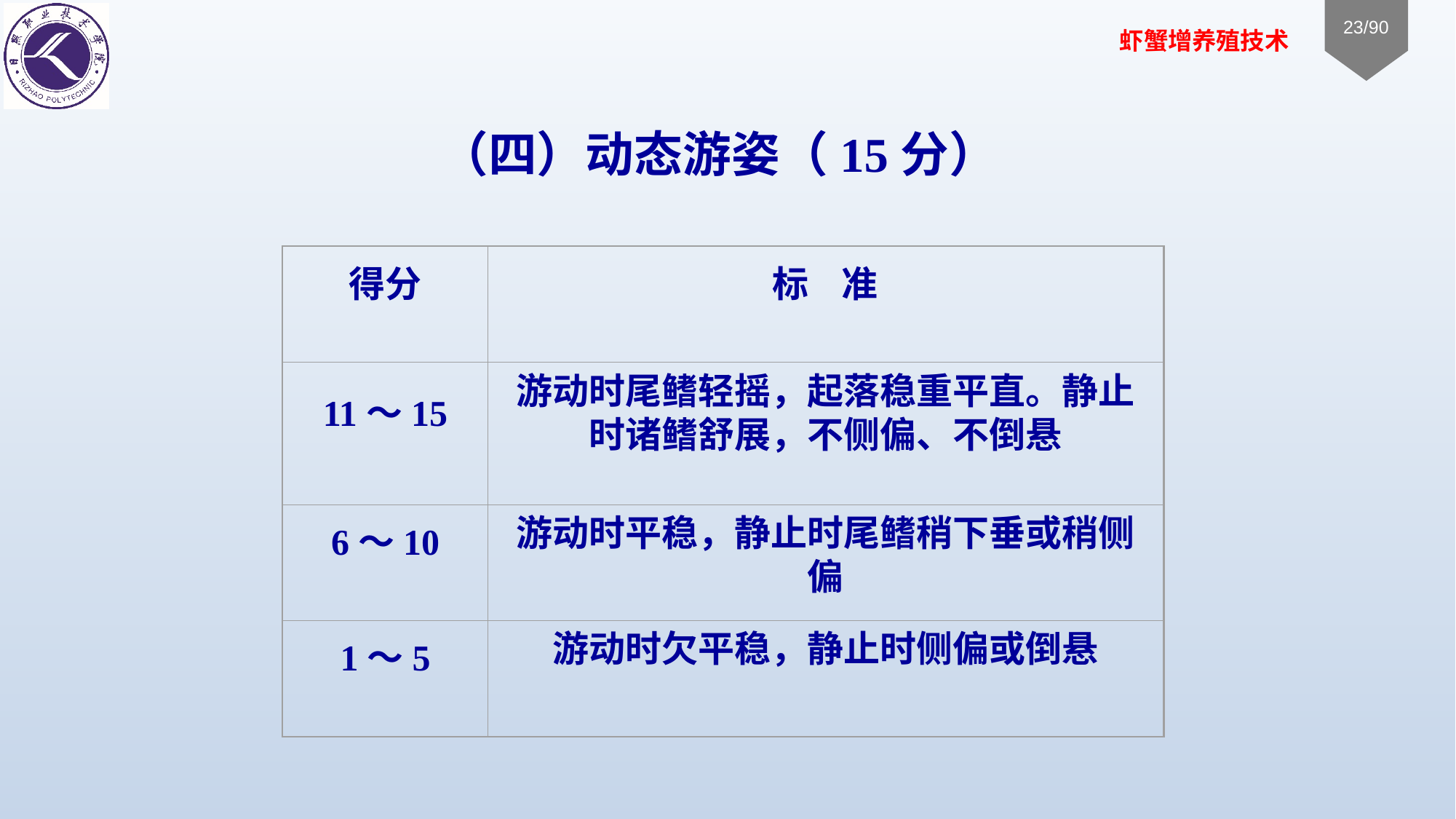

# （四）动态游姿（15分）
得分

标    准

11～15

游动时尾鳍轻摇，起落稳重平直。静止时诸鳍舒展，不侧偏、不倒悬

6～10

游动时平稳，静止时尾鳍稍下垂或稍侧偏

1～5

游动时欠平稳，静止时侧偏或倒悬